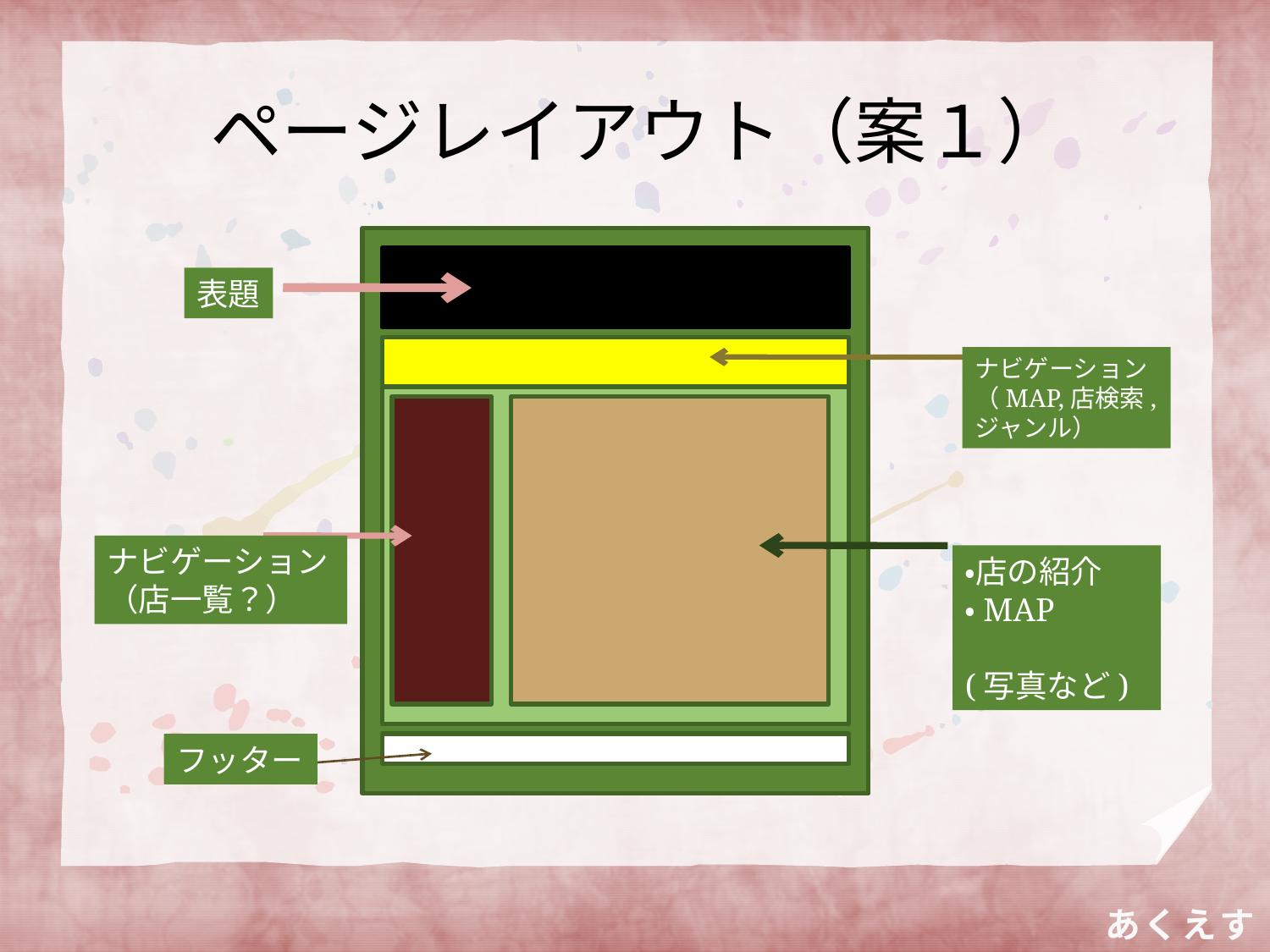

# ページレイアウト（案１）

表題

ナビゲーション
（MAP,店検索,ジャンル）

ナビゲーション
（店一覧？）
・店の紹介
・MAP

(写真など)
フッター

あくえす